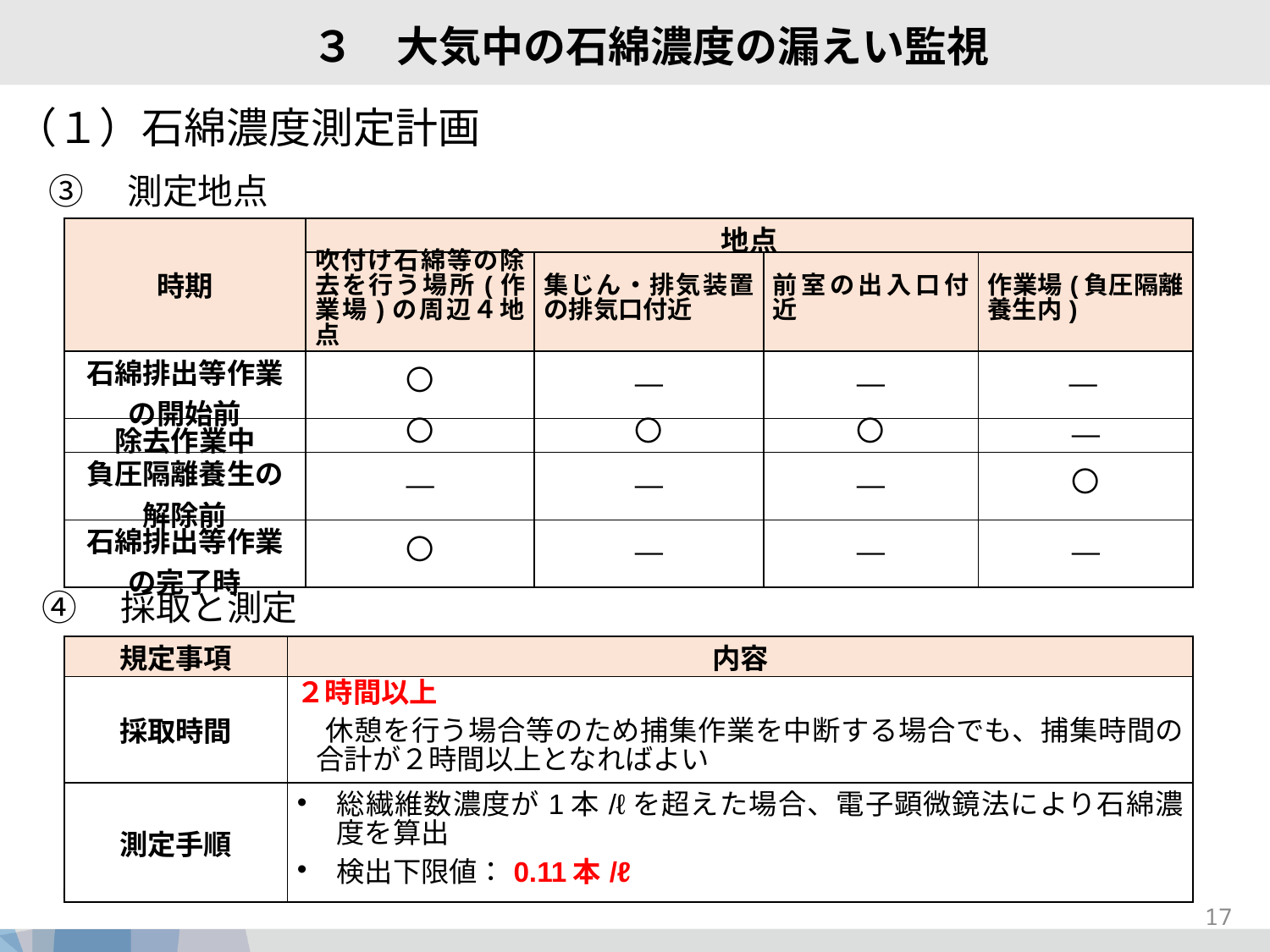

３　大気中の石綿濃度の漏えい監視
（１）石綿濃度測定計画
③　測定地点
| 時期 | 地点 |  |  |  |
| --- | --- | --- | --- | --- |
|  | 吹付け石綿等の除去を行う場所(作業場)の周辺４地点 | 集じん・排気装置の排気口付近 | 前室の出入口付近 | 作業場(負圧隔離養生内) |
| 石綿排出等作業の開始前 | 〇 | ― | ― | ― |
| 除去作業中 | 〇 | 〇 | 〇 | ― |
| 負圧隔離養生の解除前 | ― | ― | ― | 〇 |
| 石綿排出等作業の完了時 | 〇 | ― | ― | ― |
④　採取と測定
| 規定事項 | 内容 |
| --- | --- |
| 採取時間 | ２時間以上 　休憩を行う場合等のため捕集作業を中断する場合でも、捕集時間の合計が２時間以上となればよい |
| 測定手順 | 総繊維数濃度が1本/ℓを超えた場合、電子顕微鏡法により石綿濃度を算出 検出下限値：0.11本/ℓ |
17